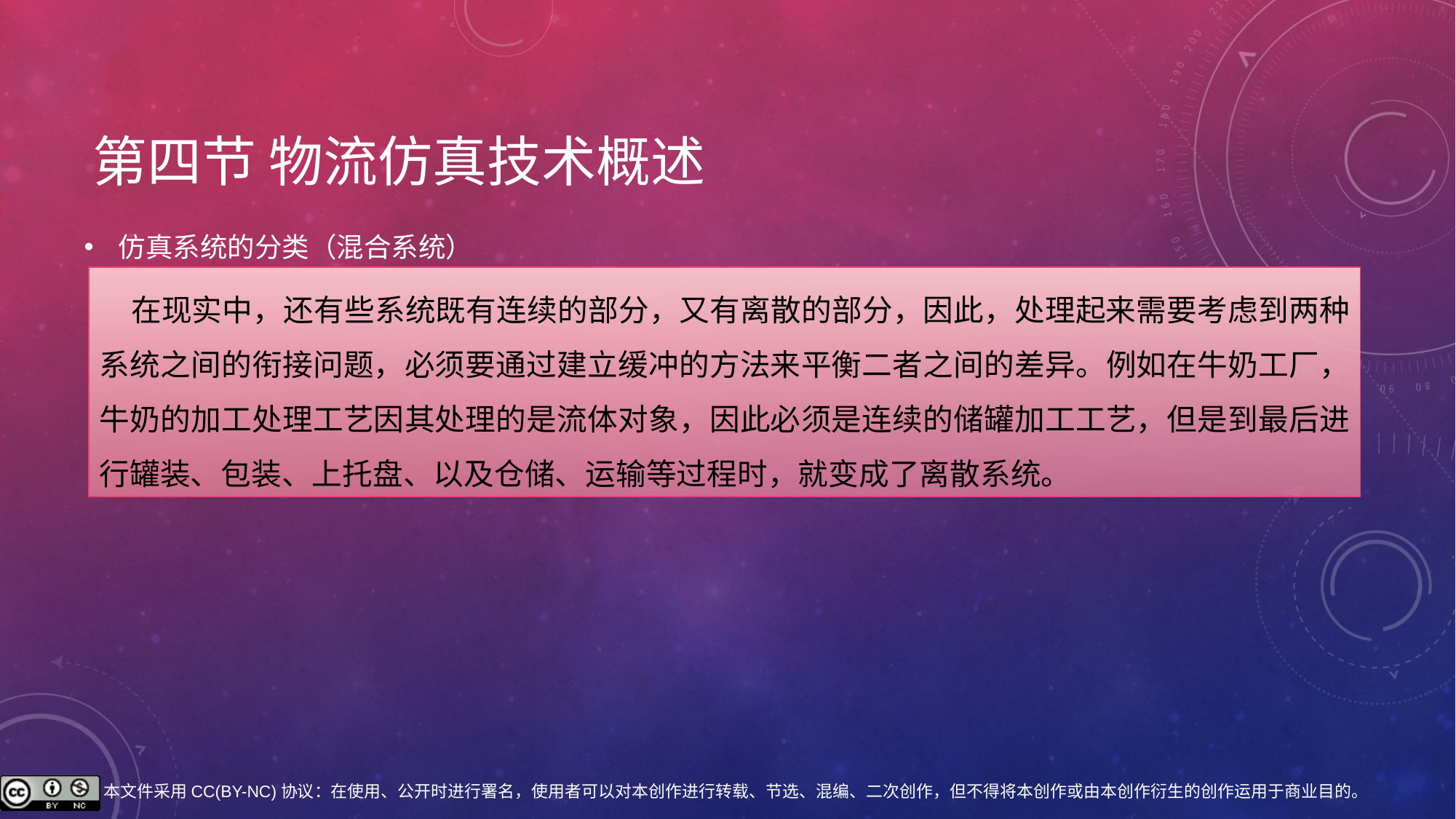

# 第四节 物流仿真技术概述
仿真系统的分类（混合系统）
在现实中，还有些系统既有连续的部分，又有离散的部分，因此，处理起来需要考虑到两种系统之间的衔接问题，必须要通过建立缓冲的方法来平衡二者之间的差异。例如在牛奶工厂，牛奶的加工处理工艺因其处理的是流体对象，因此必须是连续的储罐加工工艺，但是到最后进行罐装、包装、上托盘、以及仓储、运输等过程时，就变成了离散系统。